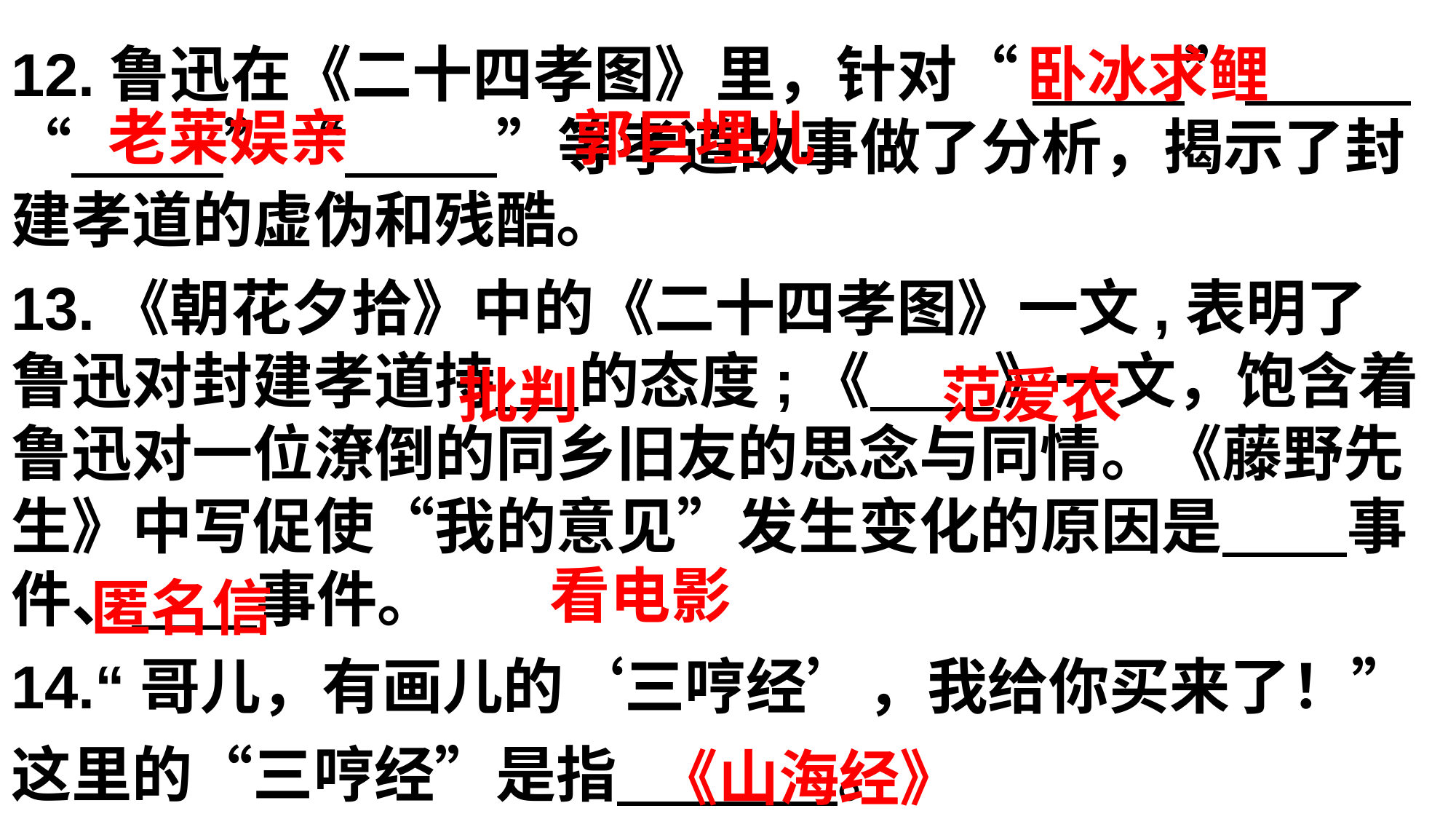

12.鲁迅在《二十四孝图》里，针对“            ”             “           ”“           ”等孝道故事做了分析，揭示了封建孝道的虚伪和残酷。
13.《朝花夕拾》中的《二十四孝图》一文,表明了鲁迅对封建孝道持      的态度;《         》一文，饱含着鲁迅对一位潦倒的同乡旧友的思念与同情。《藤野先生》中写促使“我的意见”发生变化的原因是         事件、         事件。
14.“哥儿，有画儿的‘三哼经’，我给你买来了！”
这里的“三哼经”是指                。

卧冰求鲤
老莱娱亲
郭巨埋儿
批判
范爱农
看电影
匿名信
《山海经》